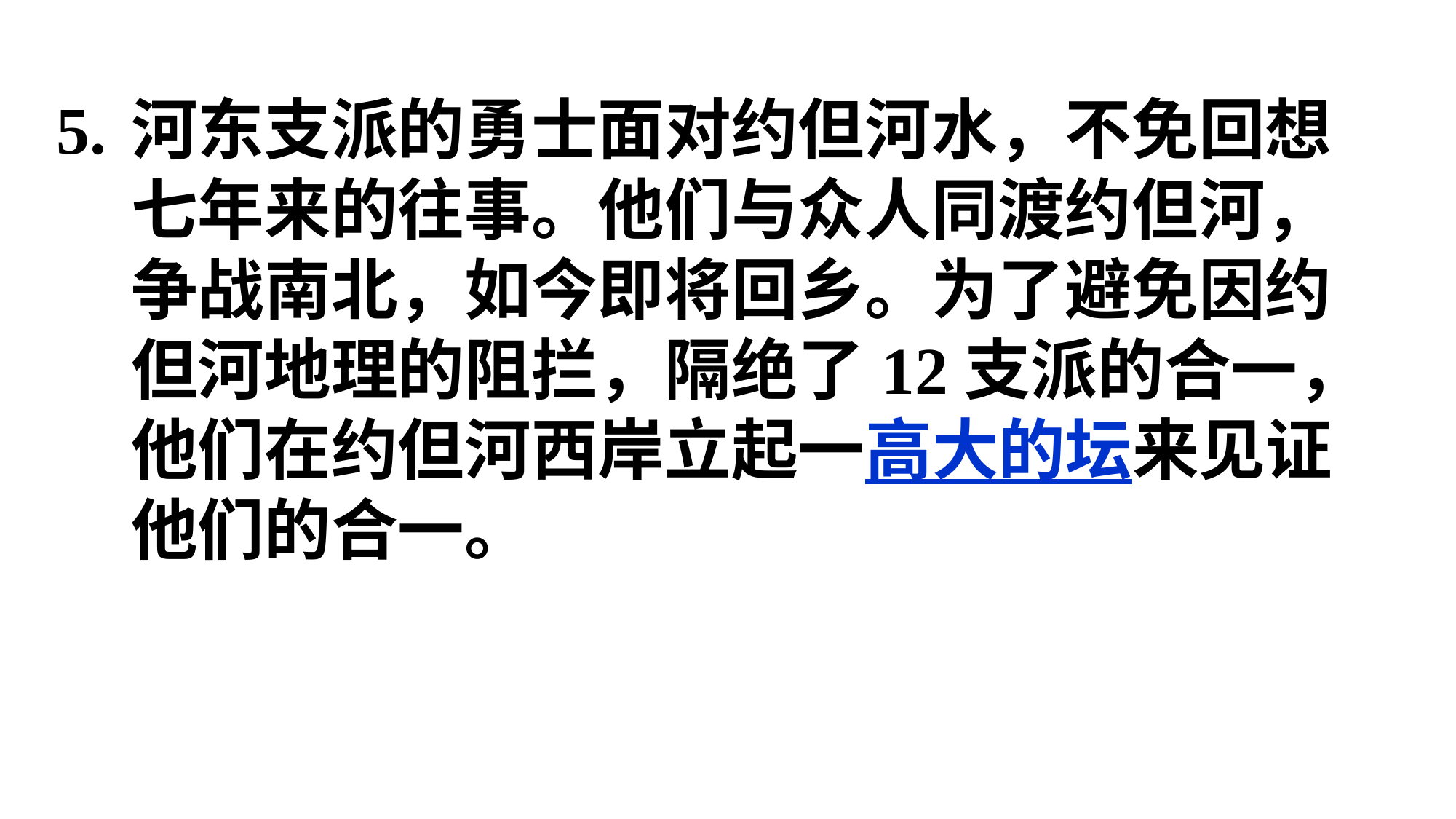

5.	河东支派的勇士面对约但河水，不免回想七年来的往事。他们与众人同渡约但河，争战南北，如今即将回乡。为了避免因约但河地理的阻拦，隔绝了12支派的合一，他们在约但河西岸立起一高大的坛来见证他们的合一。